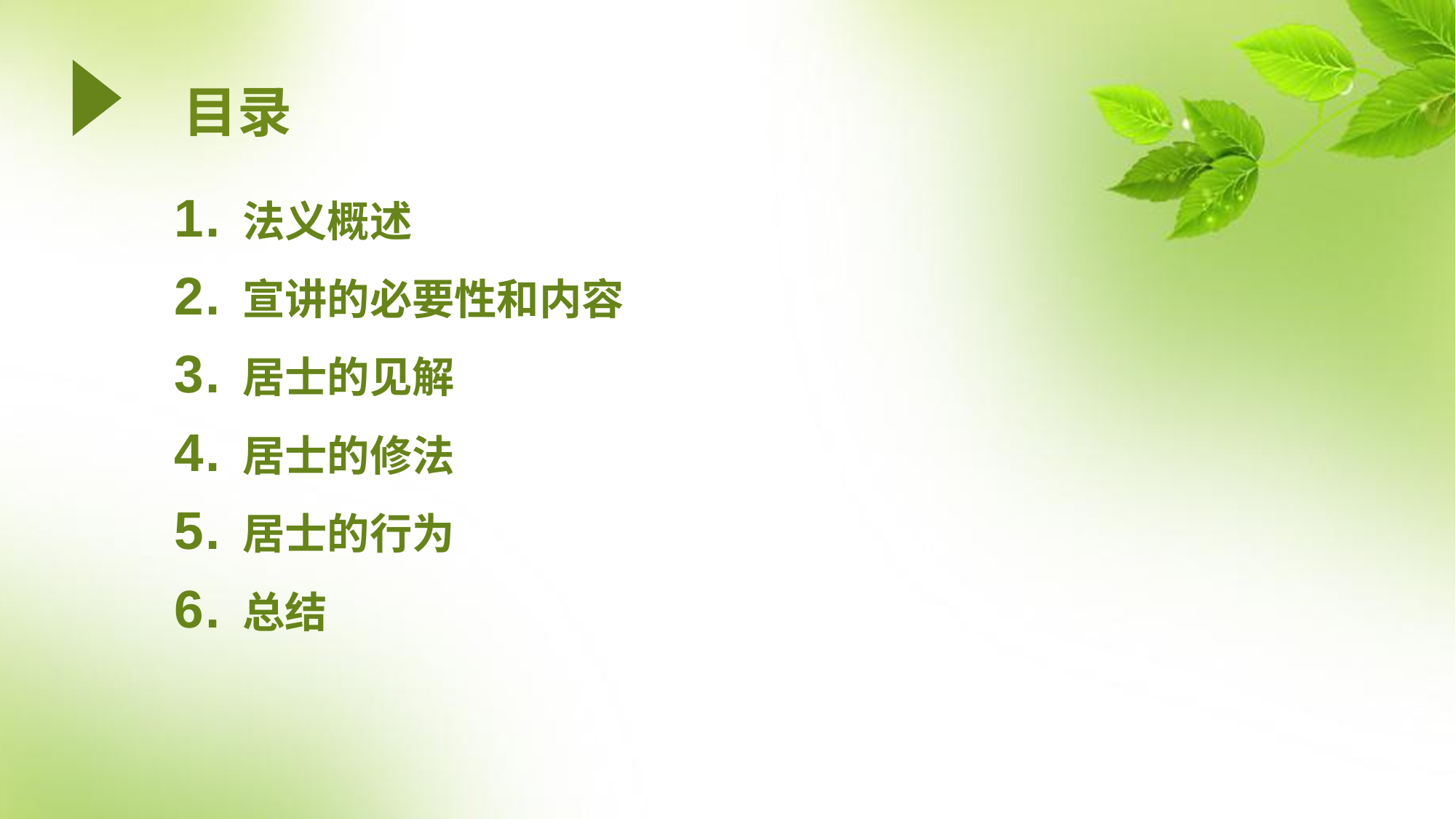

# 目录
法义概述
宣讲的必要性和内容
居士的见解
居士的修法
居士的行为
总结